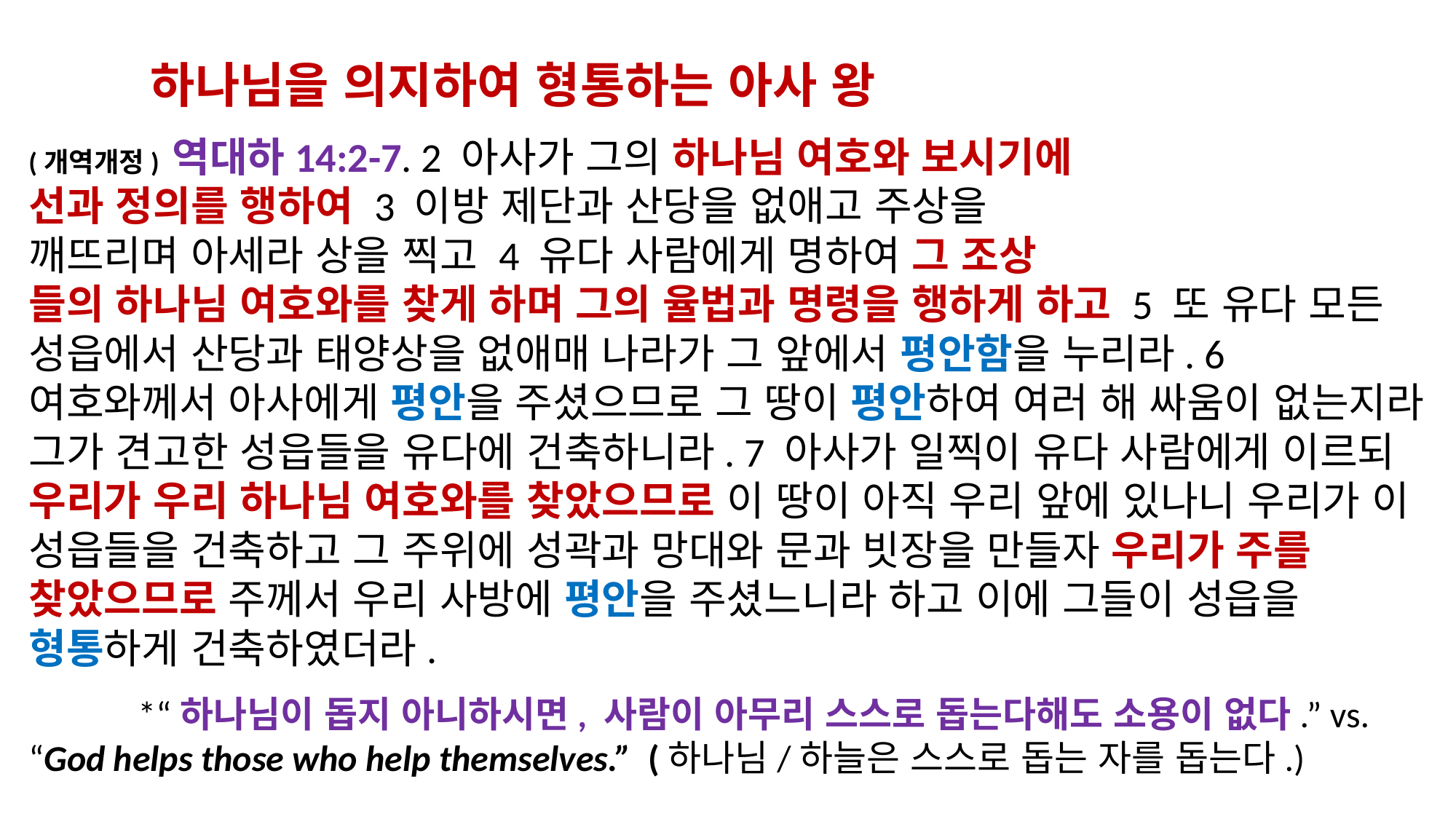

하나님을 의지하여 형통하는 아사 왕

(개역개정) 역대하14:2-7. 2 아사가 그의 하나님 여호와 보시기에
선과 정의를 행하여 3 이방 제단과 산당을 없애고 주상을
깨뜨리며 아세라 상을 찍고 4 유다 사람에게 명하여 그 조상
들의 하나님 여호와를 찾게 하며 그의 율법과 명령을 행하게 하고 5 또 유다 모든 성읍에서 산당과 태양상을 없애매 나라가 그 앞에서 평안함을 누리라. 6 여호와께서 아사에게 평안을 주셨으므로 그 땅이 평안하여 여러 해 싸움이 없는지라 그가 견고한 성읍들을 유다에 건축하니라. 7 아사가 일찍이 유다 사람에게 이르되 우리가 우리 하나님 여호와를 찾았으므로 이 땅이 아직 우리 앞에 있나니 우리가 이 성읍들을 건축하고 그 주위에 성곽과 망대와 문과 빗장을 만들자 우리가 주를 찾았으므로 주께서 우리 사방에 평안을 주셨느니라 하고 이에 그들이 성읍을 형통하게 건축하였더라.

	*“하나님이 돕지 아니하시면, 사람이 아무리 스스로 돕는다해도 소용이 없다.” vs.  “God helps those who help themselves.”  (하나님/하늘은 스스로 돕는 자를 돕는다.)